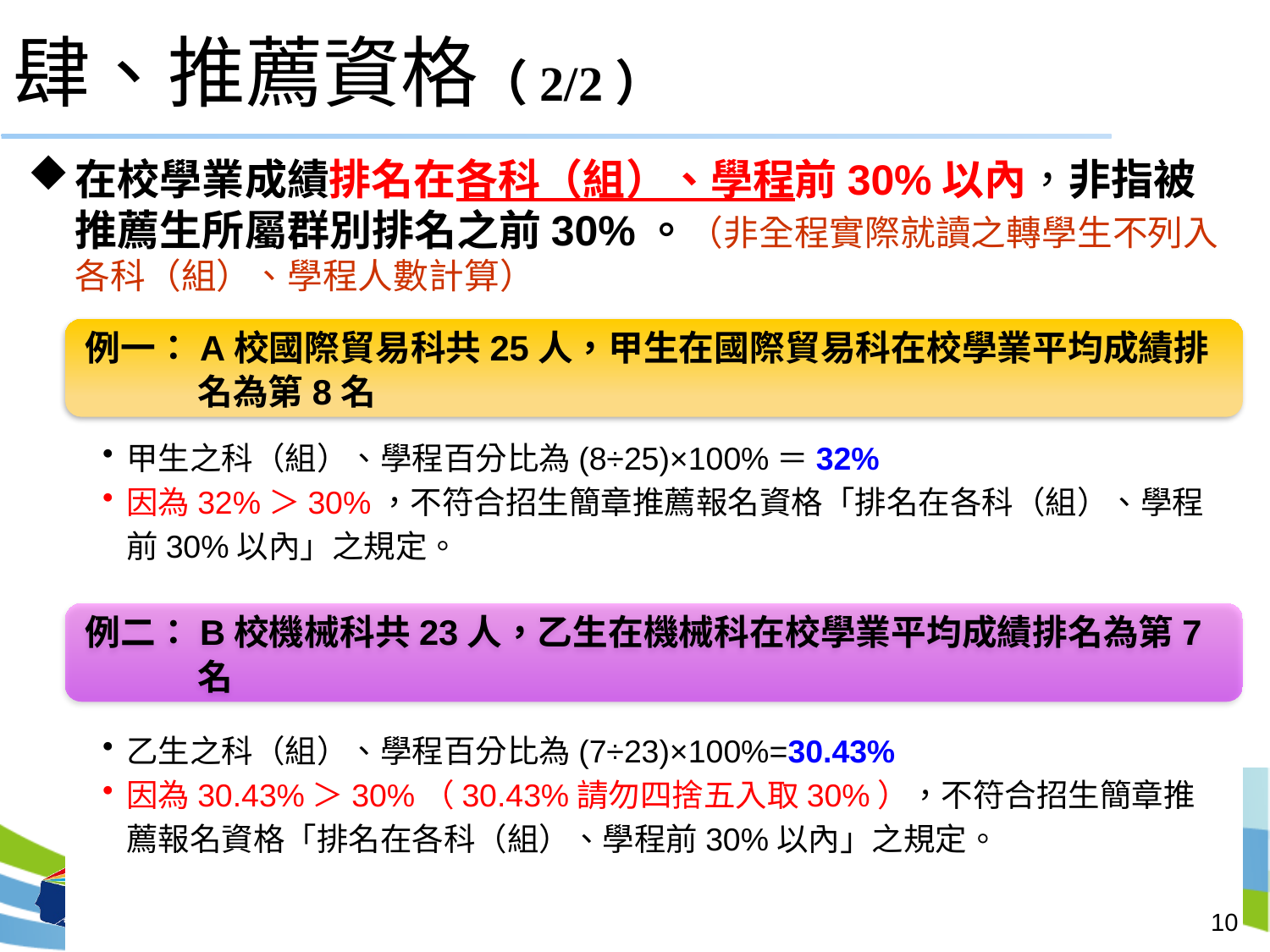

# 肆、推薦資格（2/2）
在校學業成績排名在各科（組）、學程前30%以內，非指被推薦生所屬群別排名之前30%。（非全程實際就讀之轉學生不列入各科（組）、學程人數計算）

例一：A校國際貿易科共25人，甲生在國際貿易科在校學業平均成績排名為第8名
甲生之科（組）、學程百分比為(8÷25)×100%＝32%
因為32%＞30%，不符合招生簡章推薦報名資格「排名在各科（組）、學程前30%以內」之規定。
例二：B校機械科共23人，乙生在機械科在校學業平均成績排名為第7名
乙生之科（組）、學程百分比為(7÷23)×100%=30.43%
因為30.43%＞30%（30.43%請勿四捨五入取30%），不符合招生簡章推薦報名資格「排名在各科（組）、學程前30%以內」之規定。
10